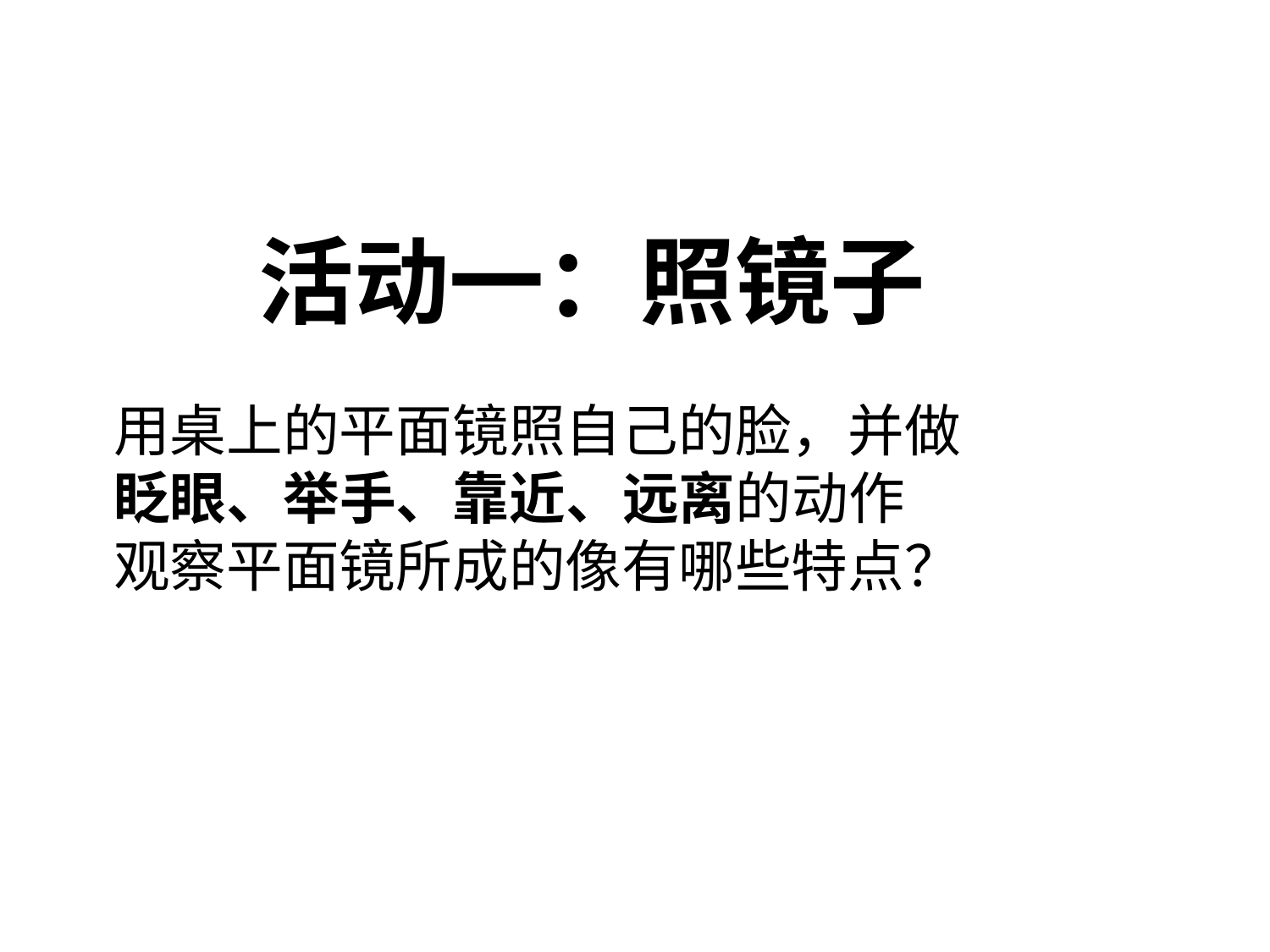

活动一：照镜子
用桌上的平面镜照自己的脸，并做
眨眼、举手、靠近、远离的动作
观察平面镜所成的像有哪些特点？